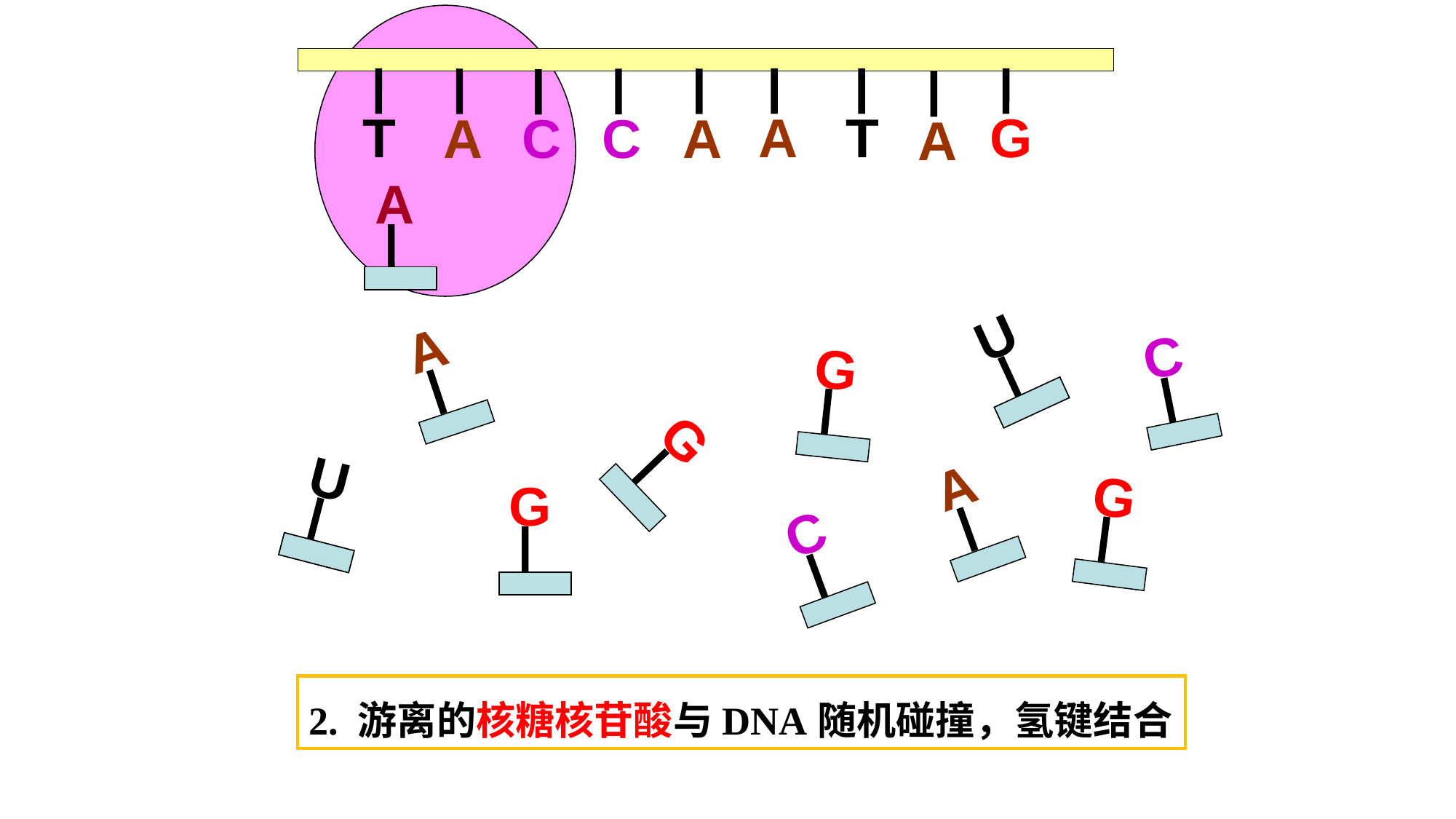

T
A
T
G
A
C
A
C
A
A

U

A

C

G

G

U

A

G

G

C

2. 游离的核糖核苷酸与DNA随机碰撞，氢键结合